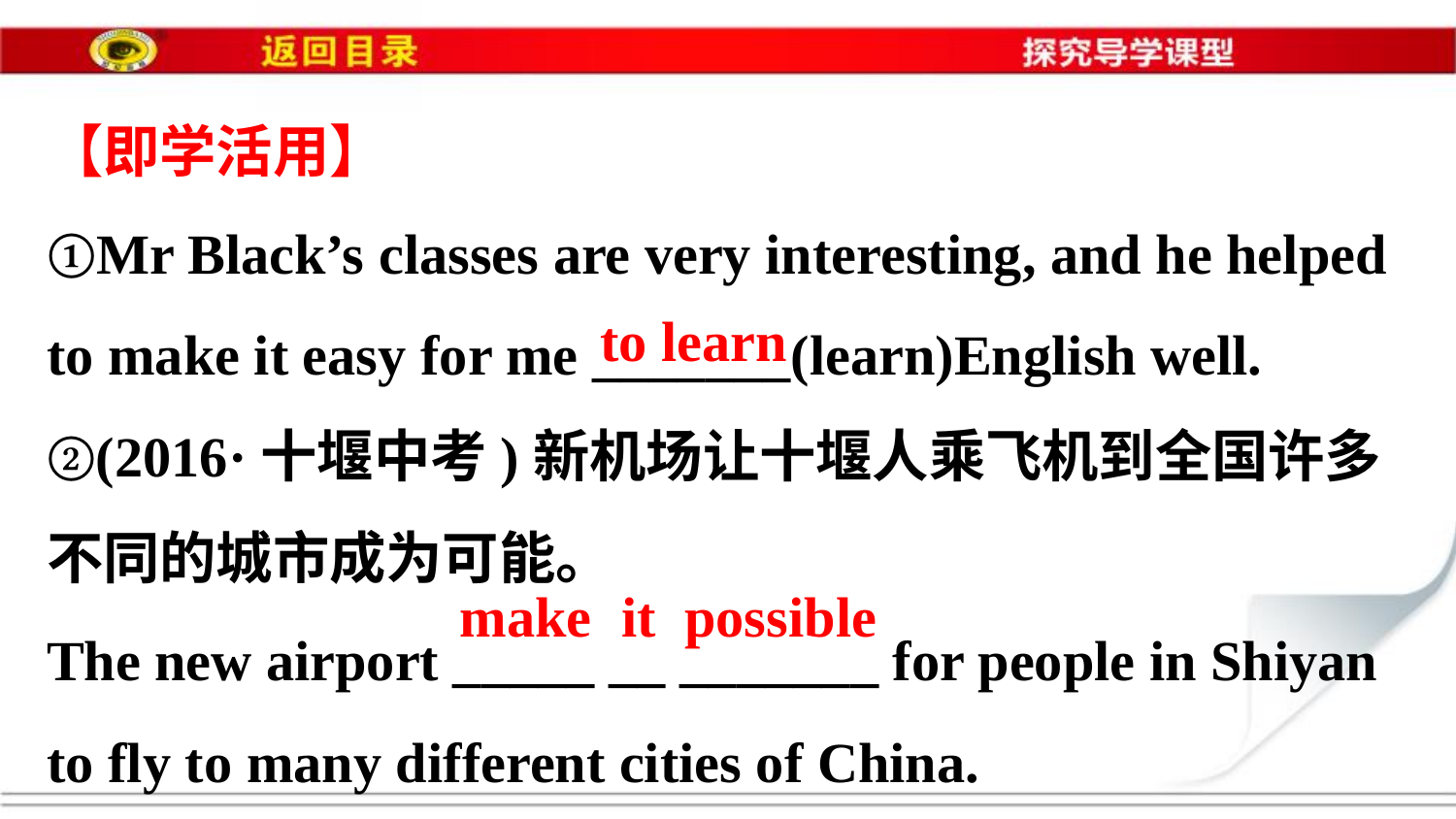

【即学活用】
①Mr Black’s classes are very interesting, and he helped
to make it easy for me _______(learn)English well.
②(2016·十堰中考)新机场让十堰人乘飞机到全国许多
不同的城市成为可能。
The new airport _____ __ _______ for people in Shiyan
to fly to many different cities of China.
to learn
make
it
possible